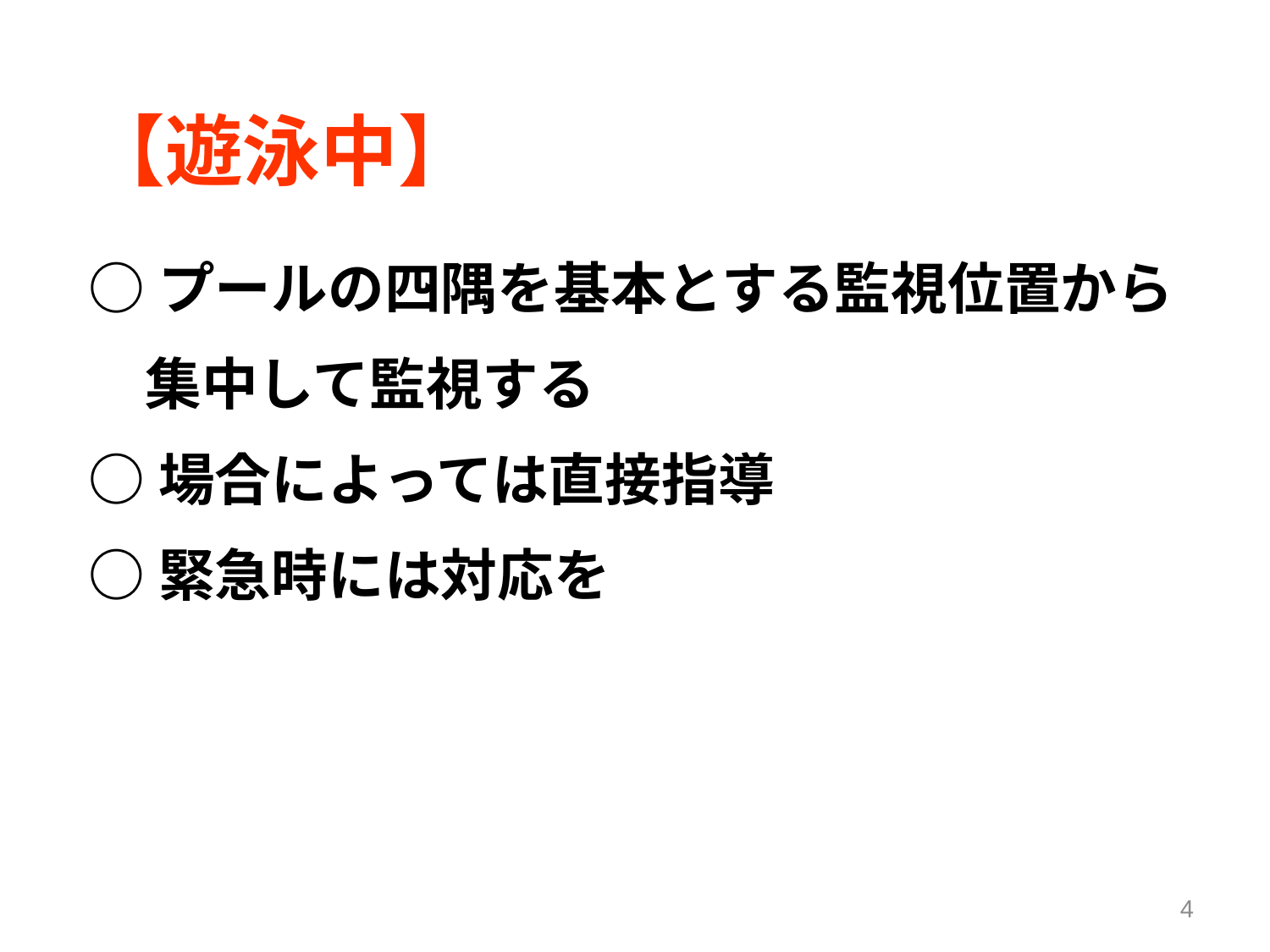

【遊泳中】
○プールの四隅を基本とする監視位置から
　集中して監視する
○場合によっては直接指導
○緊急時には対応を
4